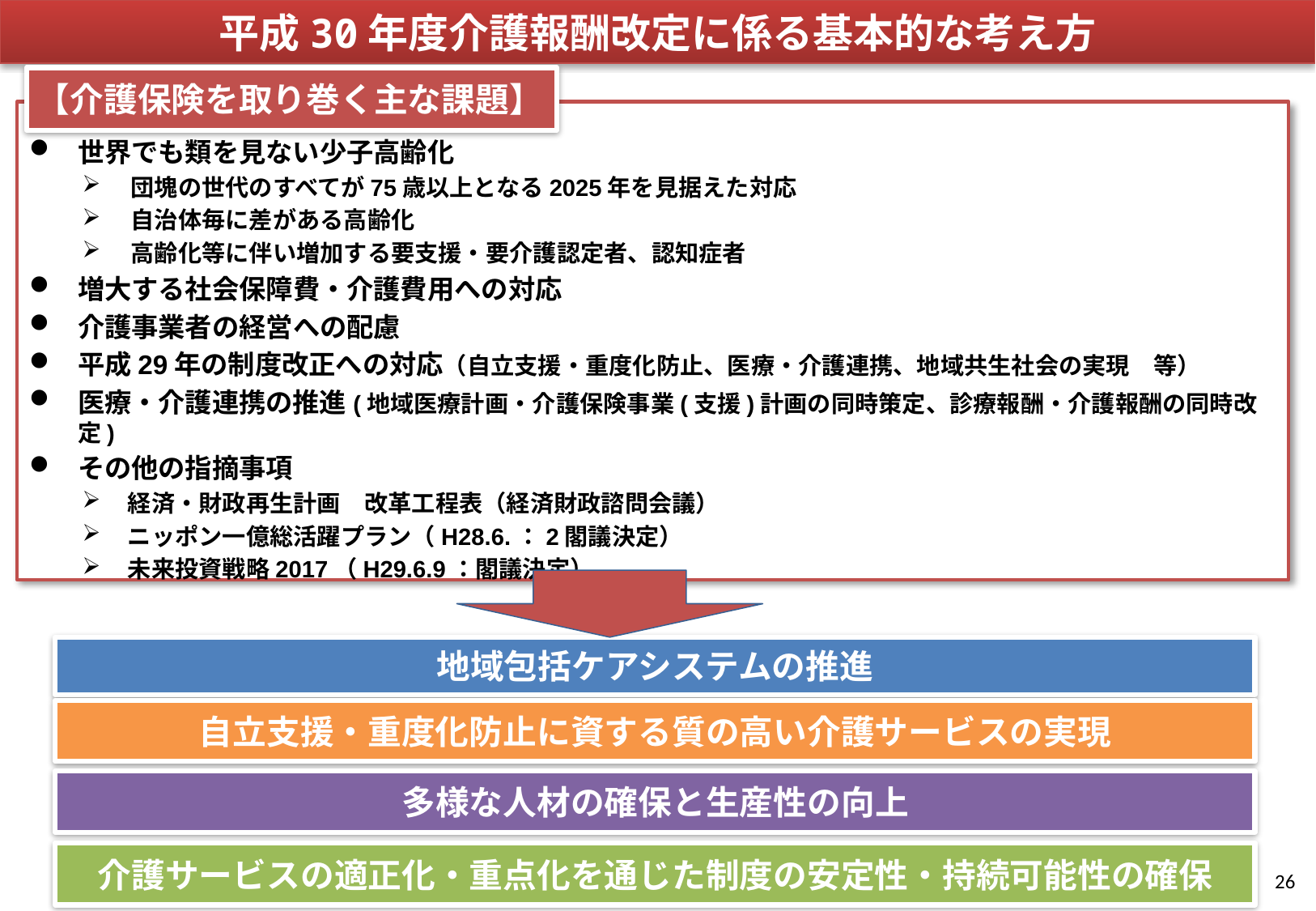

# 平成30年度介護報酬改定に係る基本的な考え方
【介護保険を取り巻く主な課題】

世界でも類を見ない少子高齢化
団塊の世代のすべてが75歳以上となる2025年を見据えた対応
自治体毎に差がある高齢化
高齢化等に伴い増加する要支援・要介護認定者、認知症者
増大する社会保障費・介護費用への対応
介護事業者の経営への配慮
平成29年の制度改正への対応（自立支援・重度化防止、医療・介護連携、地域共生社会の実現　等）
医療・介護連携の推進(地域医療計画・介護保険事業(支援)計画の同時策定、診療報酬・介護報酬の同時改定)
その他の指摘事項
経済・財政再生計画　改革工程表（経済財政諮問会議）
ニッポン一億総活躍プラン（H28.6.：2閣議決定）
未来投資戦略2017（H29.6.9：閣議決定）

地域包括ケアシステムの推進
自立支援・重度化防止に資する質の高い介護サービスの実現
多様な人材の確保と生産性の向上
介護サービスの適正化・重点化を通じた制度の安定性・持続可能性の確保
26